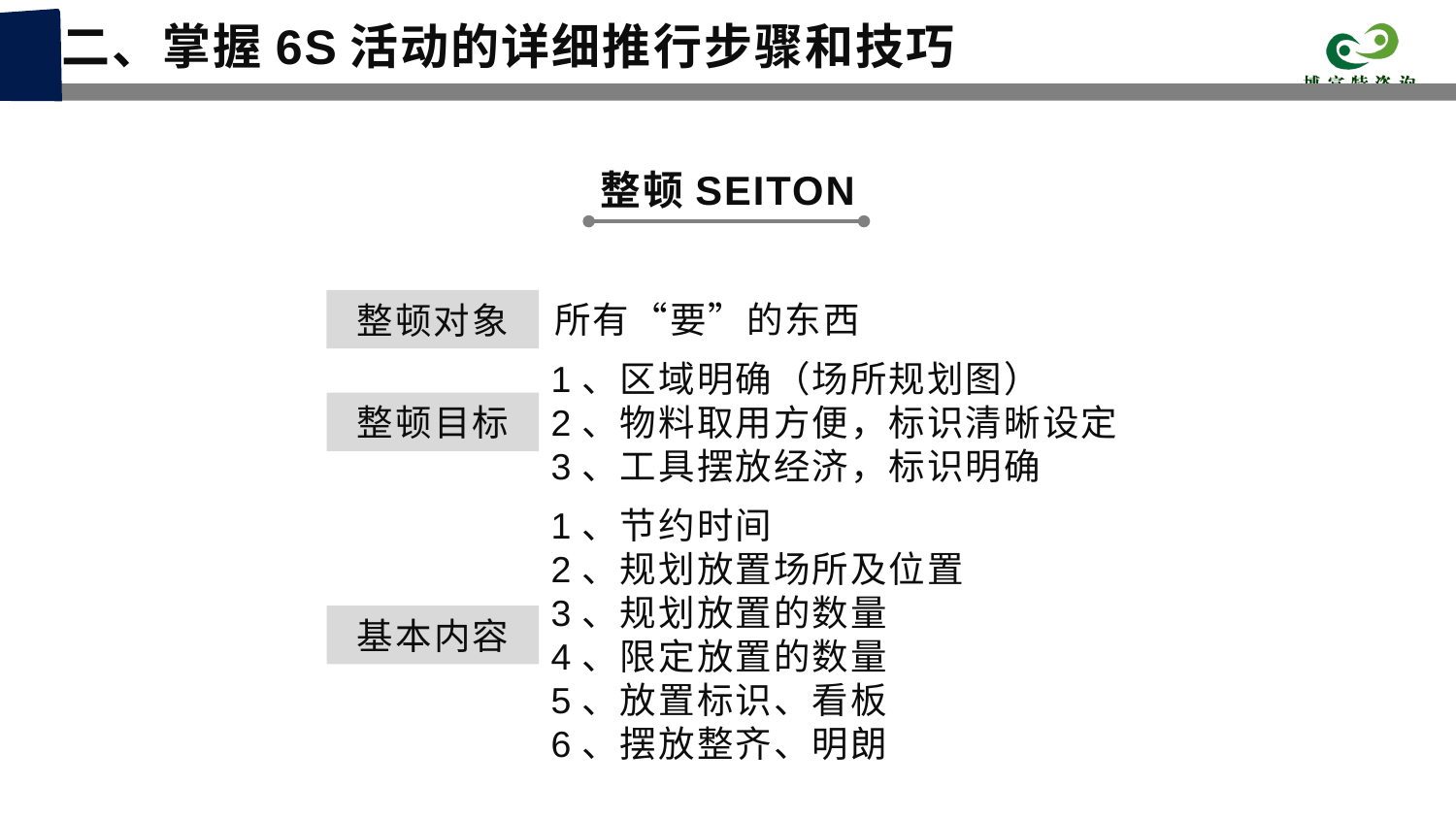

二、掌握6S活动的详细推行步骤和技巧
整顿SEITON
整顿对象
所有“要”的东西
1、区域明确（场所规划图）
2、物料取用方便，标识清晰设定
3、工具摆放经济，标识明确
整顿目标
1、节约时间
2、规划放置场所及位置
3、规划放置的数量
4、限定放置的数量
5、放置标识、看板
6、摆放整齐、明朗
基本内容